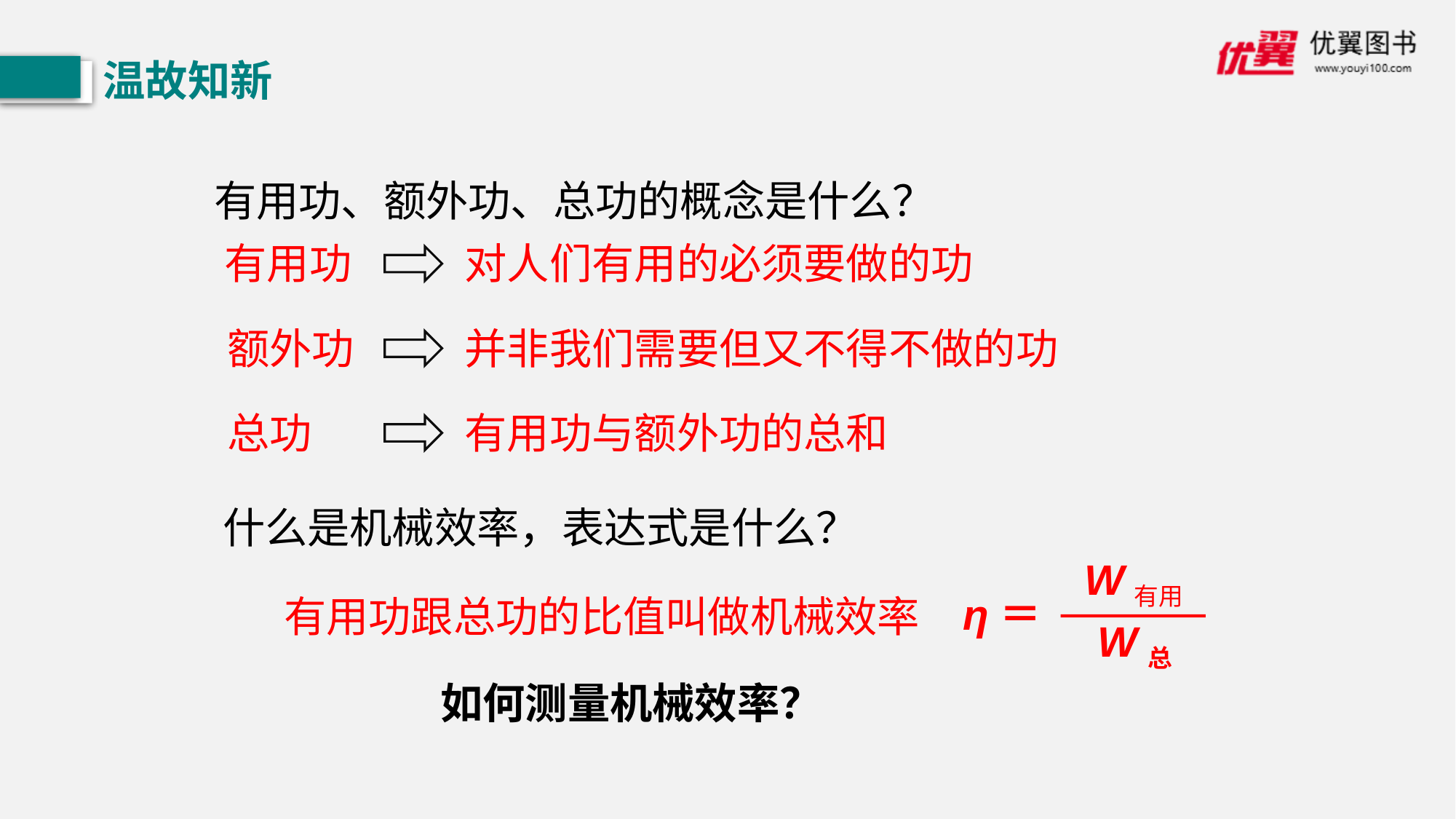

温故知新

有用功、额外功、总功的概念是什么？
有用功
对人们有用的必须要做的功

额外功
并非我们需要但又不得不做的功

总功
有用功与额外功的总和

什么是机械效率，表达式是什么？
W有用
W总

η＝
有用功跟总功的比值叫做机械效率
如何测量机械效率？